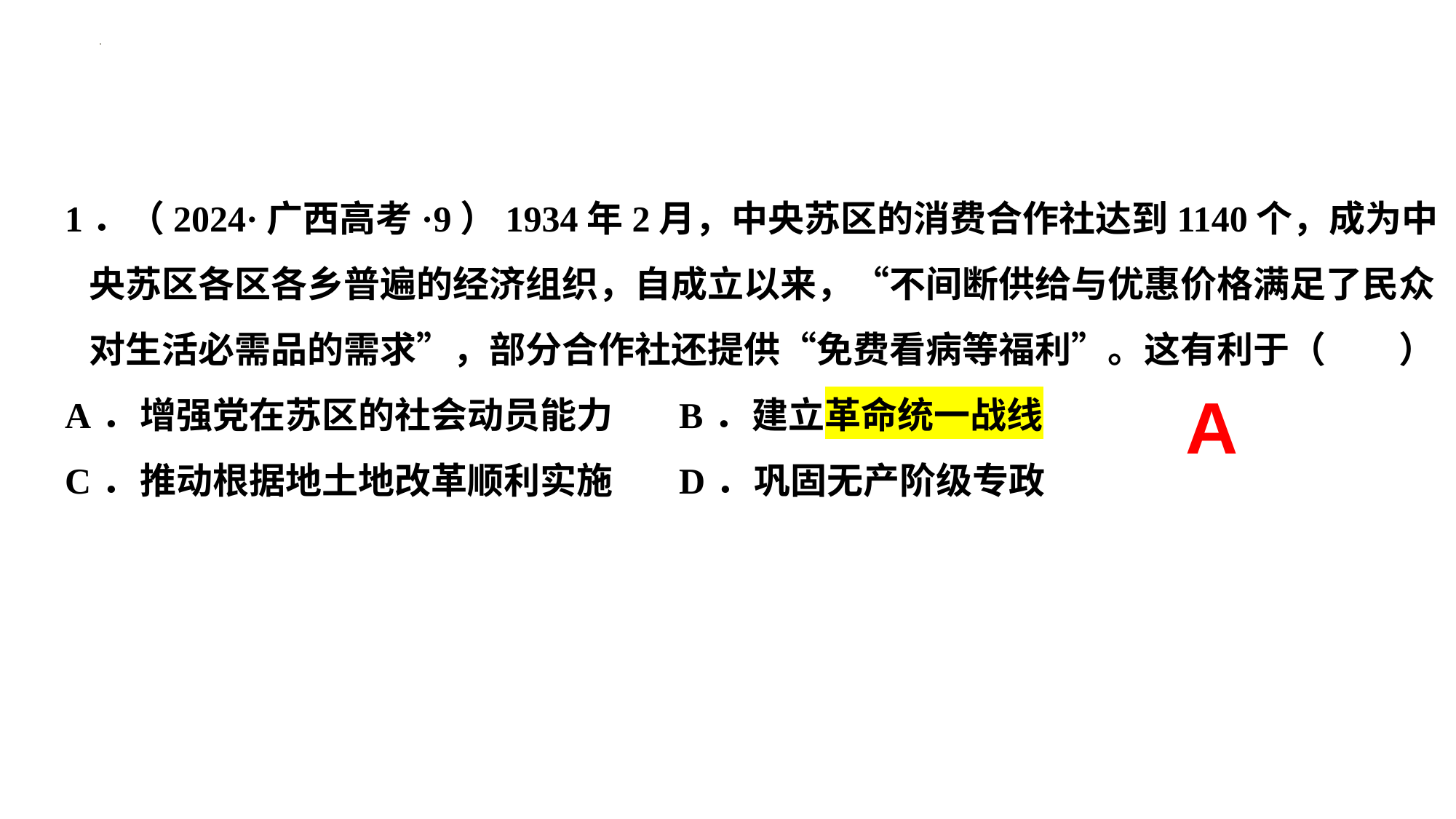

1．（2024·广西高考·9）1934年2月，中央苏区的消费合作社达到1140个，成为中央苏区各区各乡普遍的经济组织，自成立以来，“不间断供给与优惠价格满足了民众对生活必需品的需求”，部分合作社还提供“免费看病等福利”。这有利于（　　）
A．增强党在苏区的社会动员能力       B．建立革命统一战线
C．推动根据地土地改革顺利实施       D．巩固无产阶级专政
A